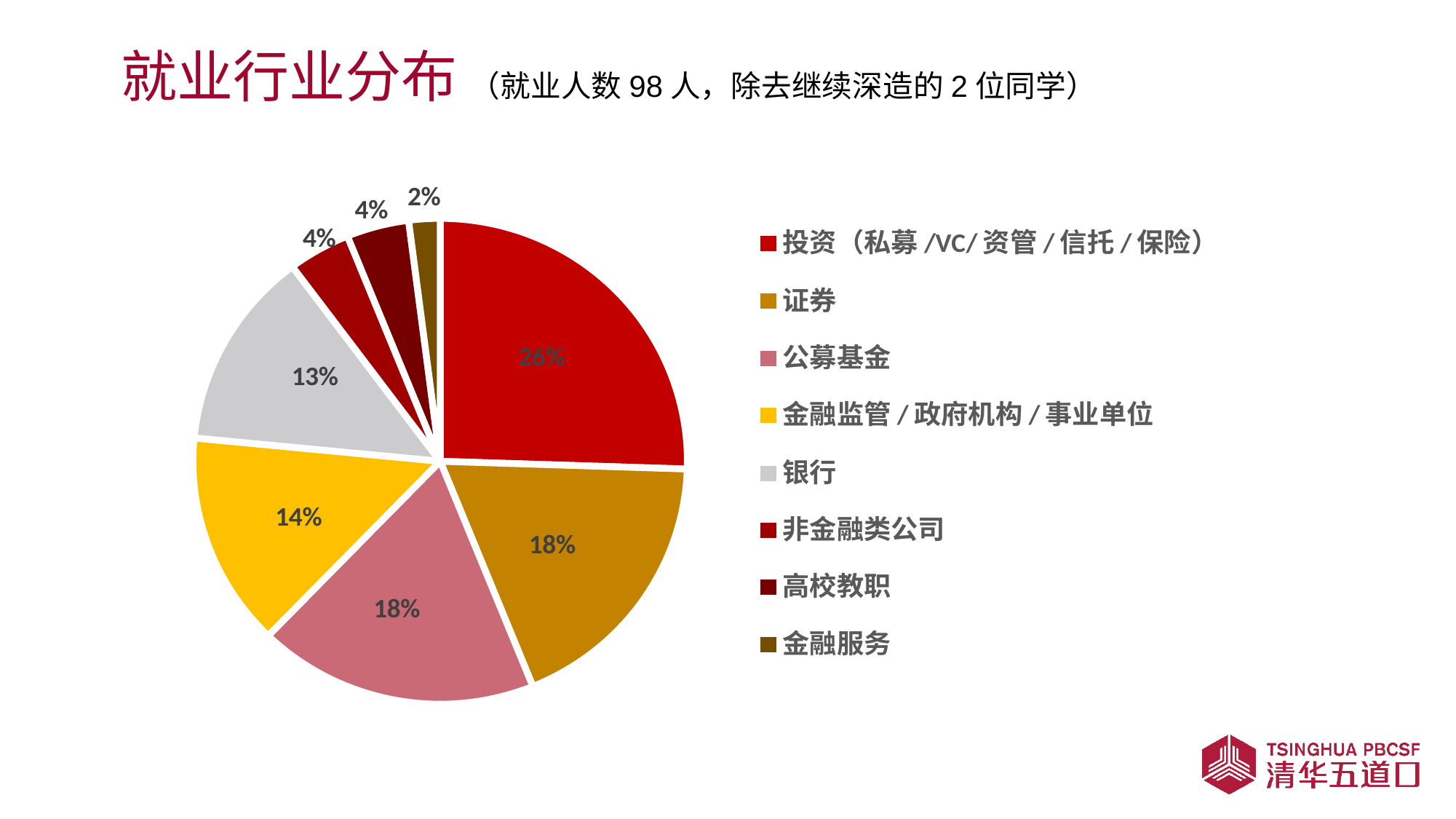

# 就业行业分布 （就业人数98人，除去继续深造的2位同学）

### Chart

| Category | 占比 |
|---|---|
| 投资（私募/VC/资管/信托/保险） | 0.25510204081632654 |
| 证券 | 0.1836734693877551 |
| 公募基金 | 0.1836734693877551 |
| 金融监管/政府机构/事业单位 | 0.14285714285714285 |
| 银行 | 0.1326530612244898 |
| 非金融类公司 | 0.04081632653061224 |
| 高校教职 | 0.04081632653061224 |
| 金融服务 | 0.02040816326530612 |